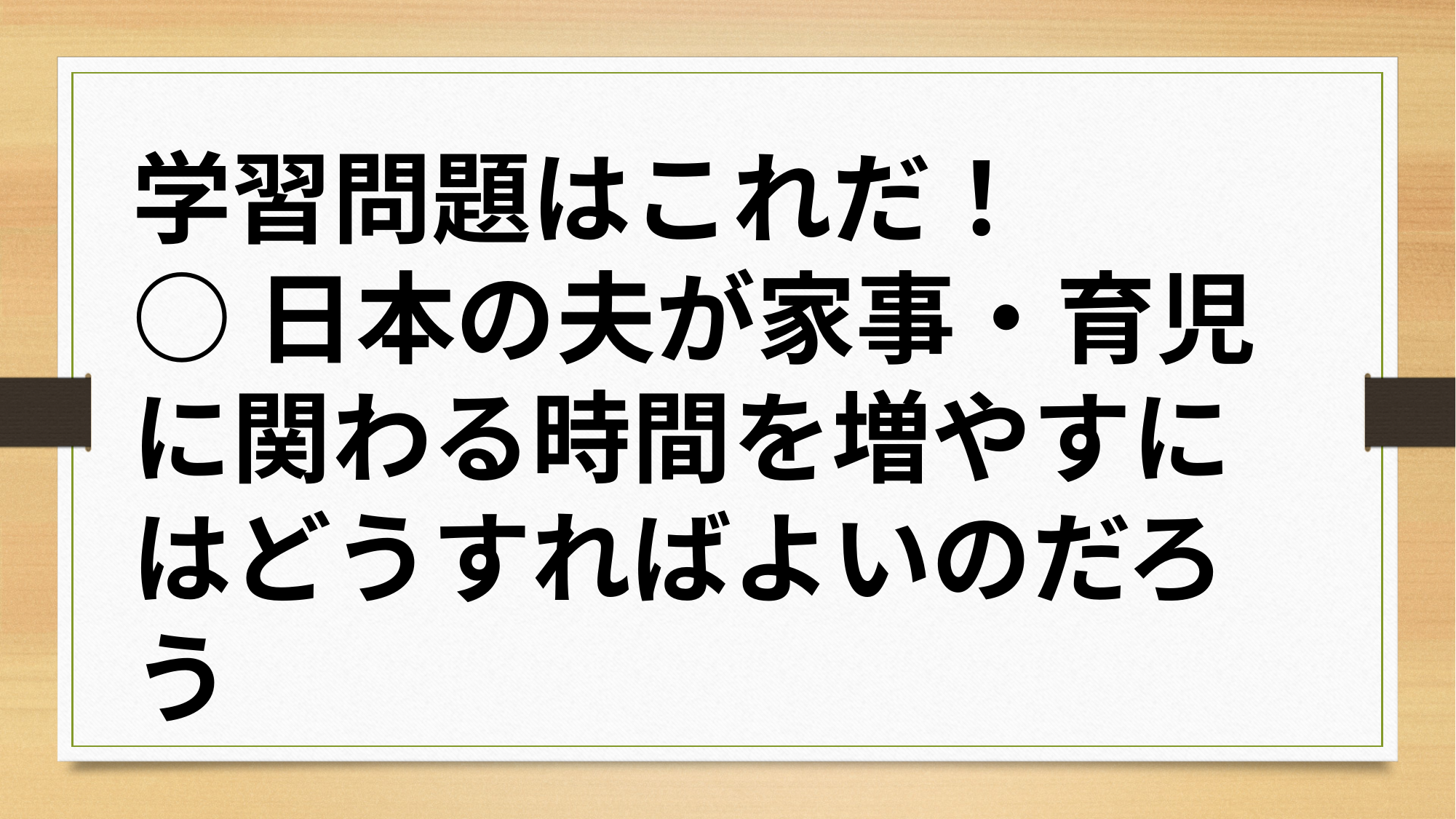

学習問題はこれだ！
○日本の夫が家事・育児に関わる時間を増やすにはどうすればよいのだろう